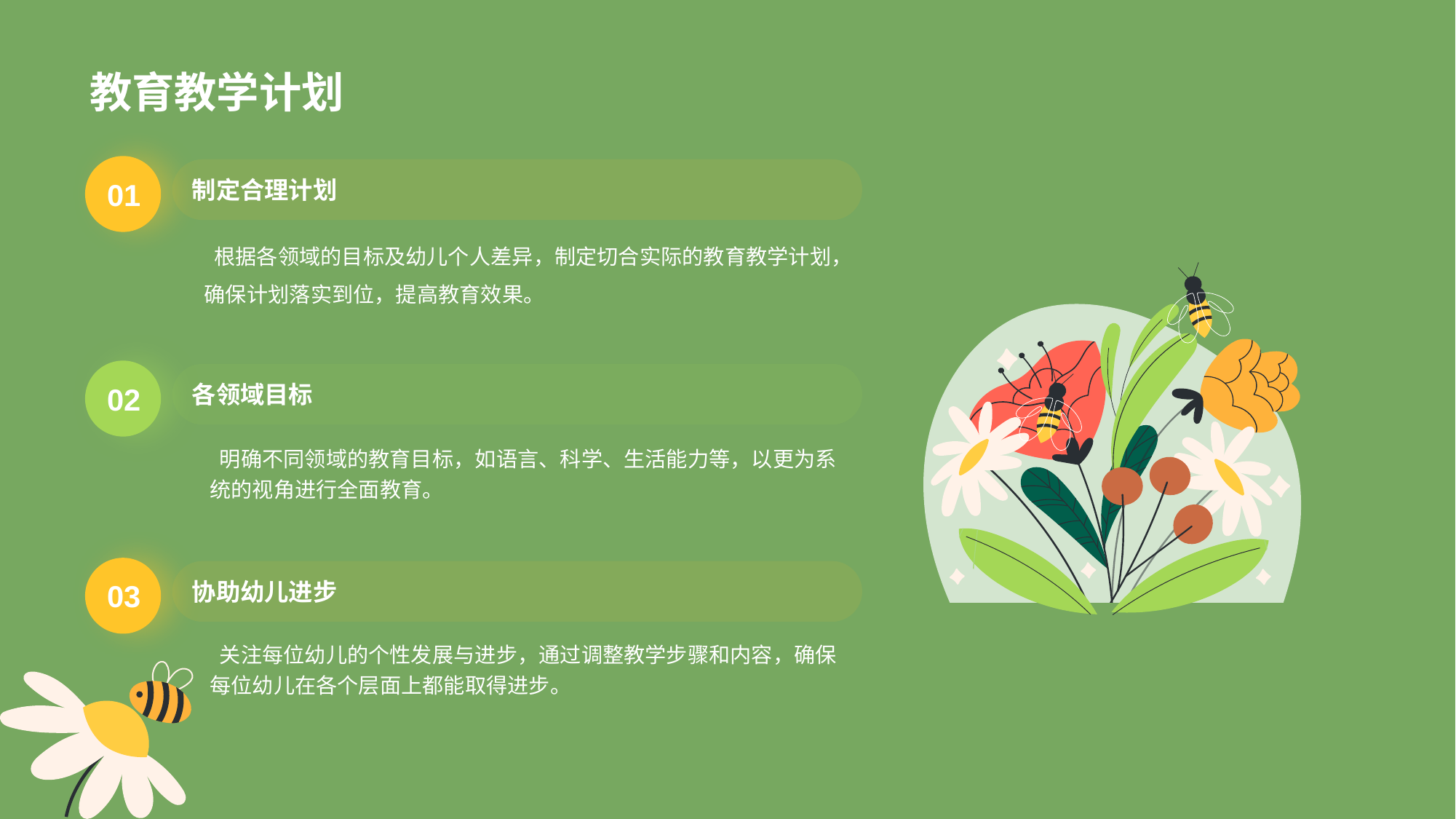

# 教育教学计划
01
制定合理计划
 根据各领域的目标及幼儿个人差异，制定切合实际的教育教学计划，确保计划落实到位，提高教育效果。

02
各领域目标
 明确不同领域的教育目标，如语言、科学、生活能力等，以更为系统的视角进行全面教育。
03
协助幼儿进步
 关注每位幼儿的个性发展与进步，通过调整教学步骤和内容，确保每位幼儿在各个层面上都能取得进步。